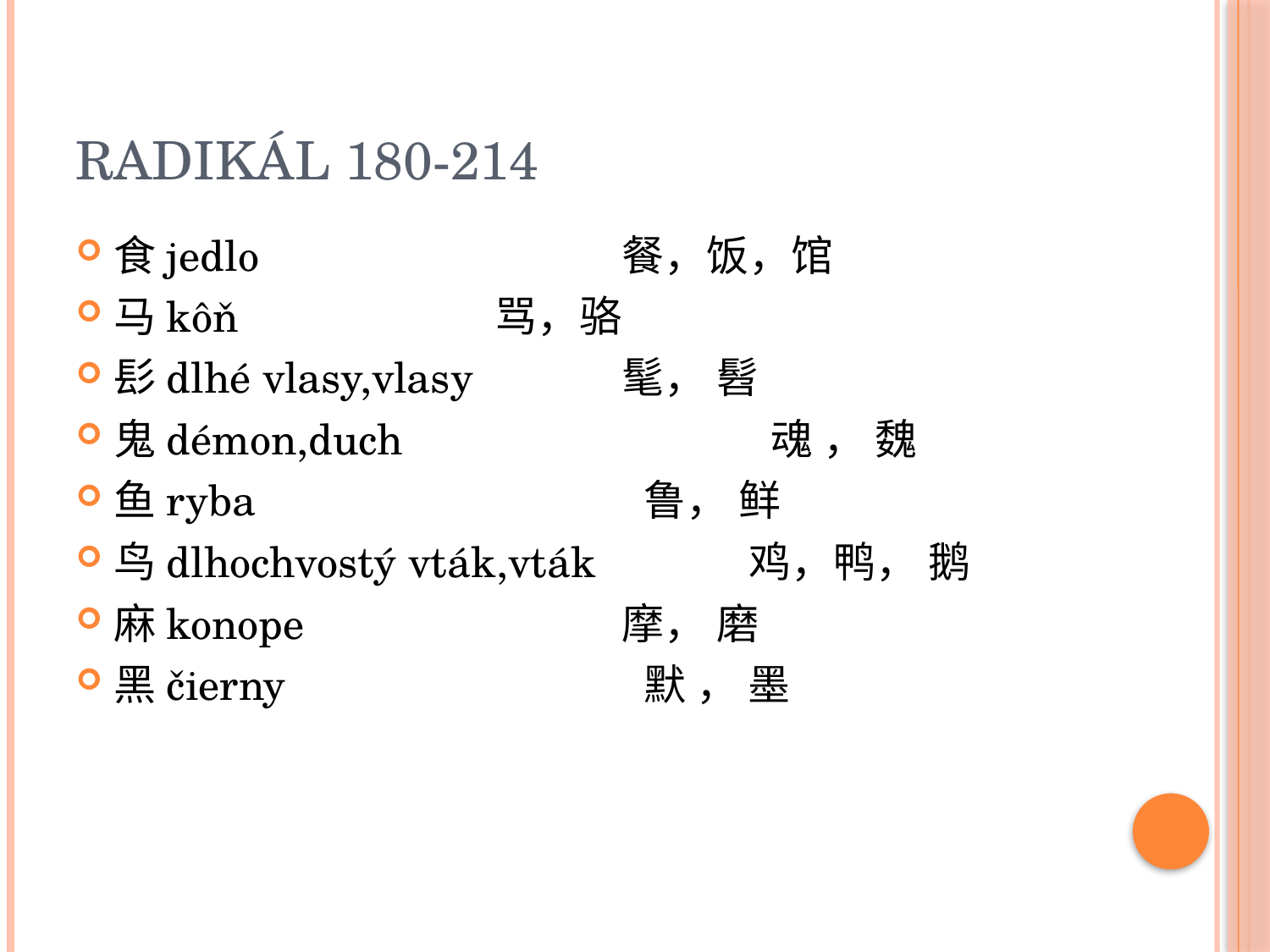

# Radikál 180-214
食jedlo			餐，饭，馆
马kôň			骂，骆
髟dlhé vlasy,vlasy		髦， 髫
鬼démon,duch			 魂 ， 魏
鱼ryba			 鲁， 鲜
鸟dlhochvostý vták,vták		鸡，鸭， 鹅
麻konope			摩， 磨
黑čierny			 默 ， 墨